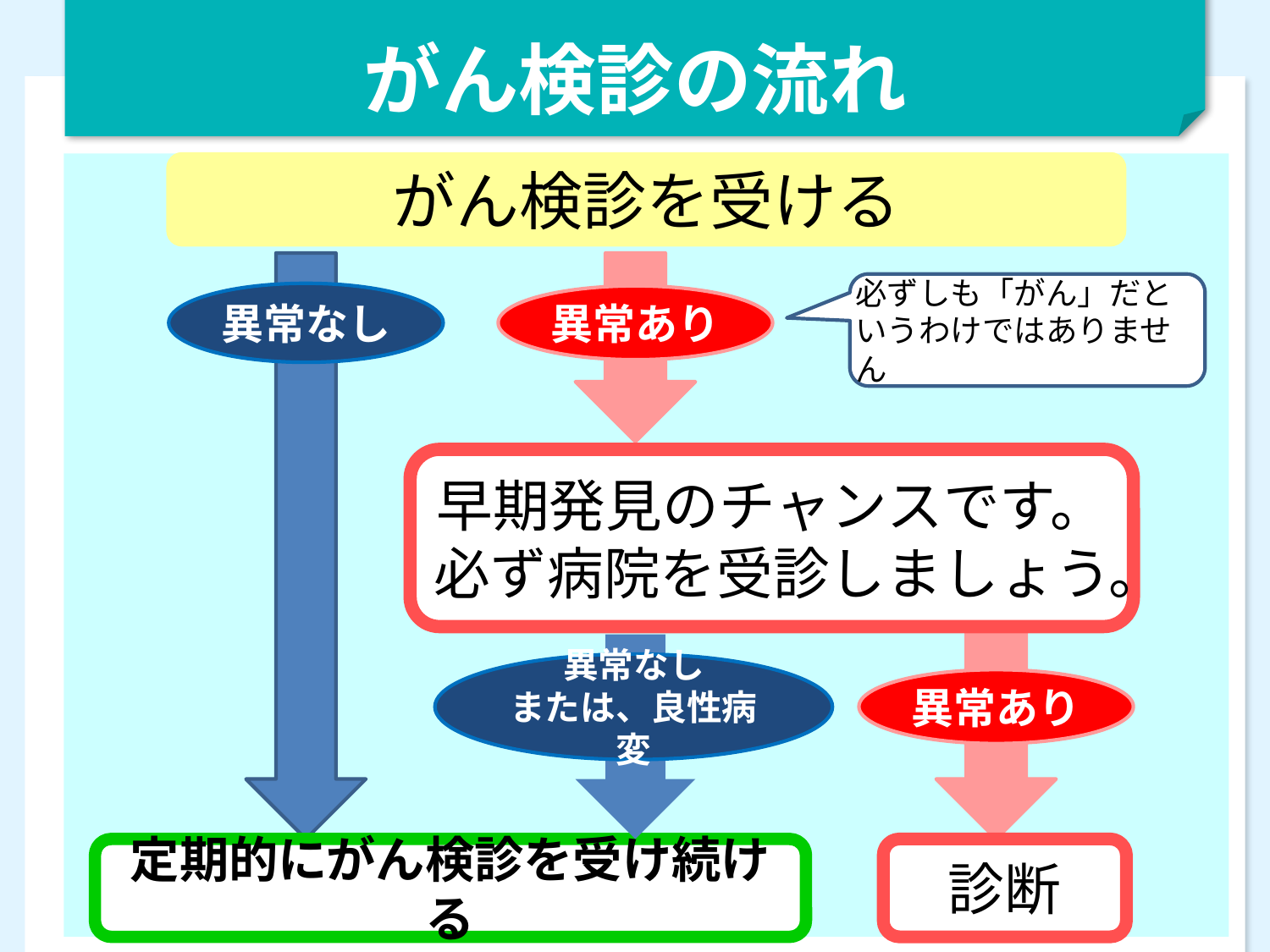

がん検診の流れ
がん検診を受ける

必ずしも「がん」だというわけではありません
異常なし
異常あり
早期発見のチャンスです。
必ず病院を受診しましょう。

異常なし
または、良性病変
異常あり
定期的にがん検診を受け続ける
診断